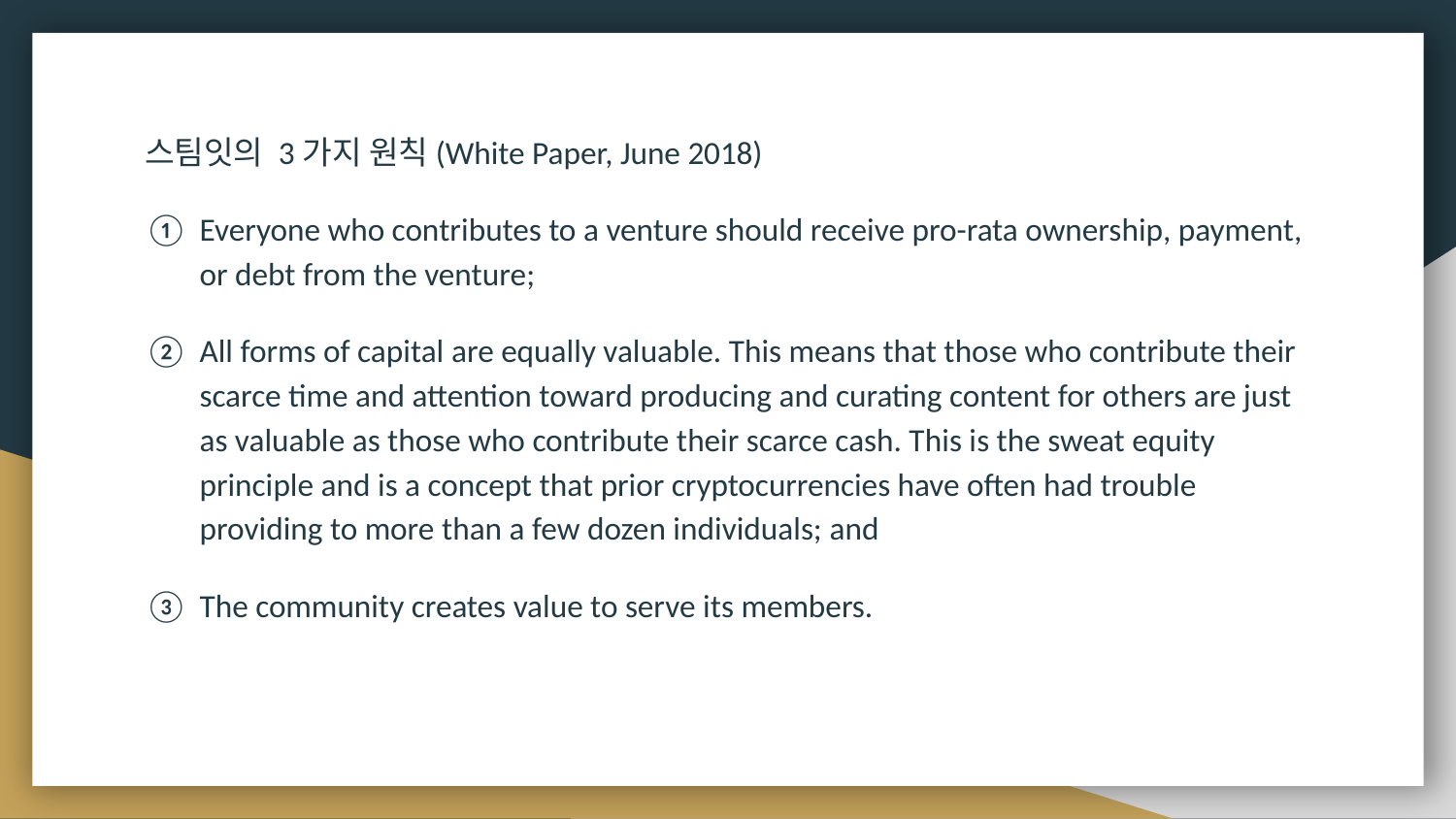

스팀잇의 3가지 원칙(White Paper, June 2018)
Everyone who contributes to a venture should receive pro-rata ownership, payment, or debt from the venture;
All forms of capital are equally valuable. This means that those who contribute their scarce time and attention toward producing and curating content for others are just as valuable as those who contribute their scarce cash. This is the sweat equity principle and is a concept that prior cryptocurrencies have often had trouble providing to more than a few dozen individuals; and
The community creates value to serve its members.